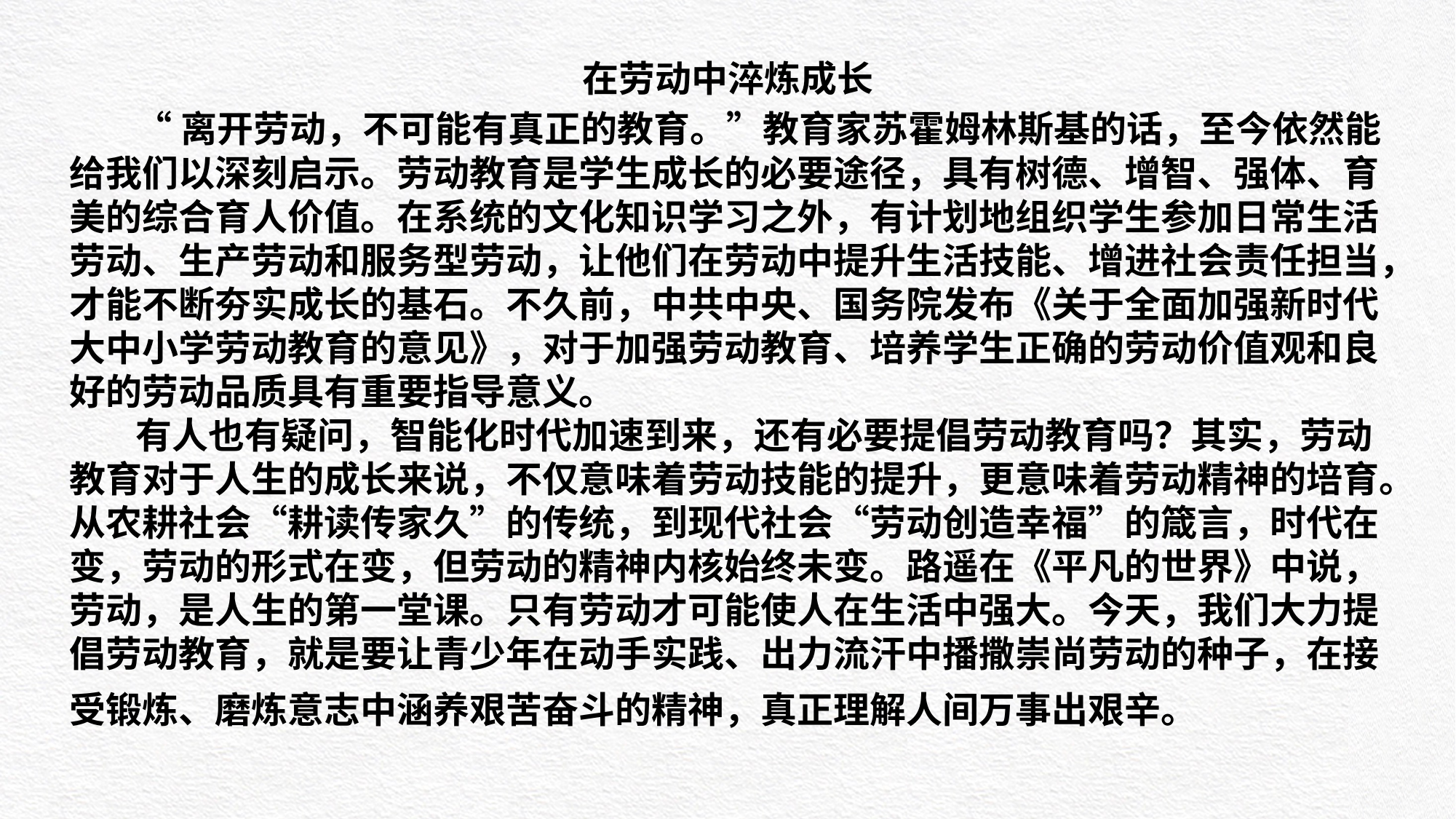

在劳动中淬炼成长
       “离开劳动，不可能有真正的教育。”教育家苏霍姆林斯基的话，至今依然能给我们以深刻启示。劳动教育是学生成长的必要途径，具有树德、增智、强体、育美的综合育人价值。在系统的文化知识学习之外，有计划地组织学生参加日常生活劳动、生产劳动和服务型劳动，让他们在劳动中提升生活技能、增进社会责任担当，才能不断夯实成长的基石。不久前，中共中央、国务院发布《关于全面加强新时代大中小学劳动教育的意见》，对于加强劳动教育、培养学生正确的劳动价值观和良好的劳动品质具有重要指导意义。
       有人也有疑问，智能化时代加速到来，还有必要提倡劳动教育吗？其实，劳动教育对于人生的成长来说，不仅意味着劳动技能的提升，更意味着劳动精神的培育。从农耕社会“耕读传家久”的传统，到现代社会“劳动创造幸福”的箴言，时代在变，劳动的形式在变，但劳动的精神内核始终未变。路遥在《平凡的世界》中说，劳动，是人生的第一堂课。只有劳动才可能使人在生活中强大。今天，我们大力提倡劳动教育，就是要让青少年在动手实践、出力流汗中播撒崇尚劳动的种子，在接受锻炼、磨炼意志中涵养艰苦奋斗的精神，真正理解人间万事出艰辛。